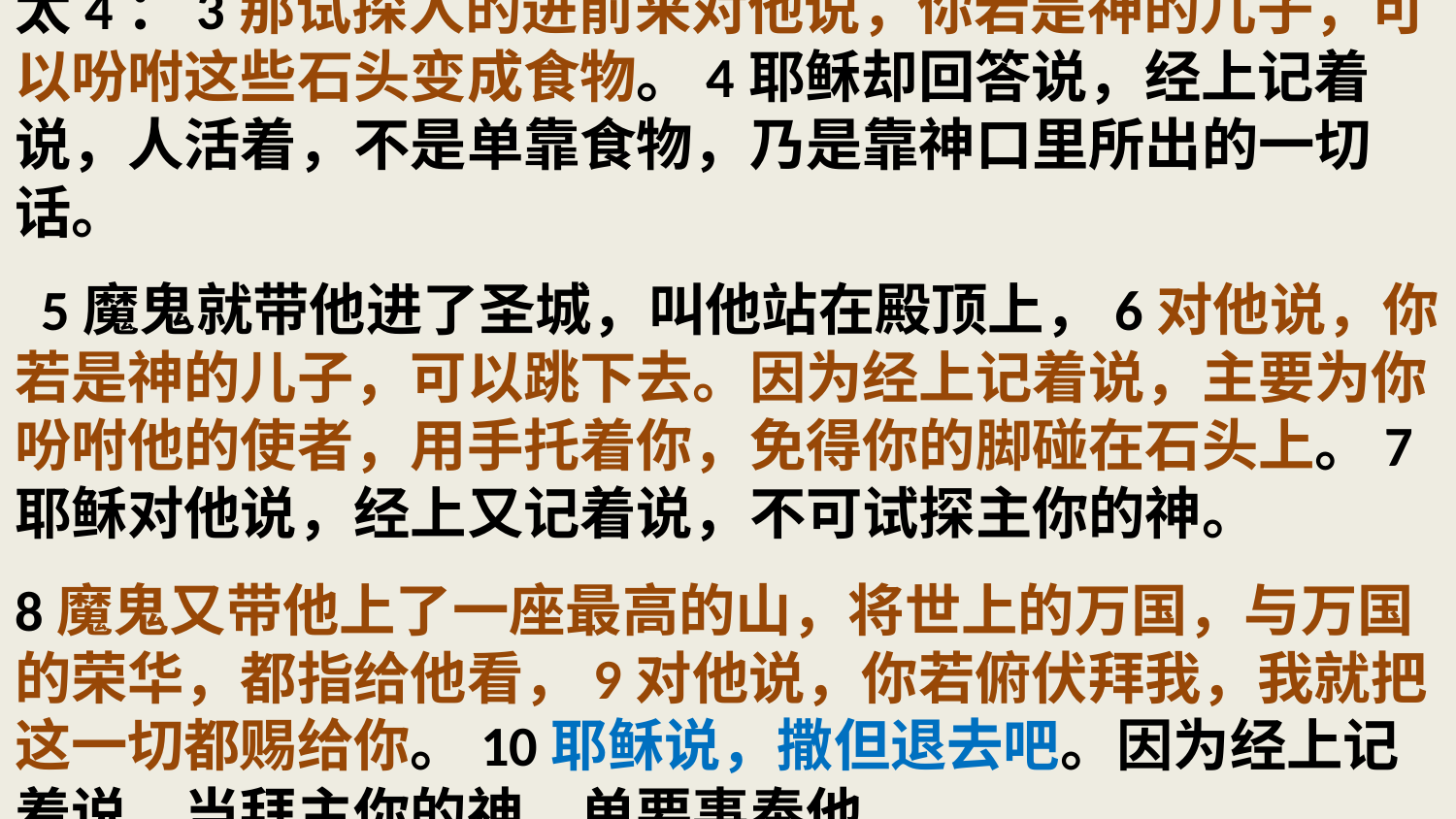

# 太4：3那试探人的进前来对他说，你若是神的儿子，可以吩咐这些石头变成食物。4耶稣却回答说，经上记着说，人活着，不是单靠食物，乃是靠神口里所出的一切话。 5魔鬼就带他进了圣城，叫他站在殿顶上，6对他说，你若是神的儿子，可以跳下去。因为经上记着说，主要为你吩咐他的使者，用手托着你，免得你的脚碰在石头上。7耶稣对他说，经上又记着说，不可试探主你的神。 8魔鬼又带他上了一座最高的山，将世上的万国，与万国的荣华，都指给他看，9对他说，你若俯伏拜我，我就把这一切都赐给你。10耶稣说，撒但退去吧。因为经上记着说，当拜主你的神，单要事奉他。